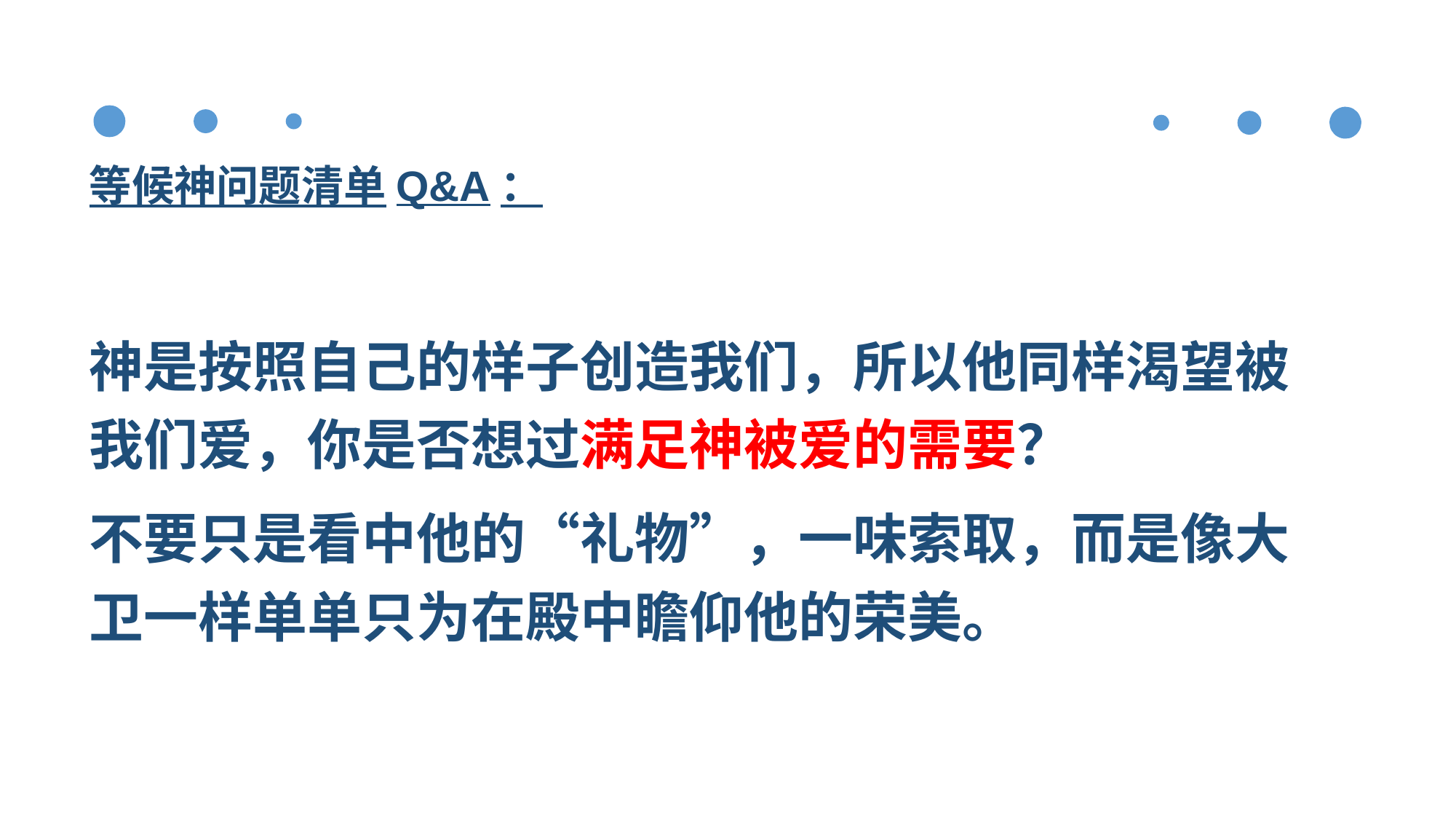

等候神问题清单Q&A：

神是按照自己的样子创造我们，所以他同样渴望被我们爱，你是否想过满足神被爱的需要？
不要只是看中他的“礼物”，一味索取，而是像大卫一样单单只为在殿中瞻仰他的荣美。